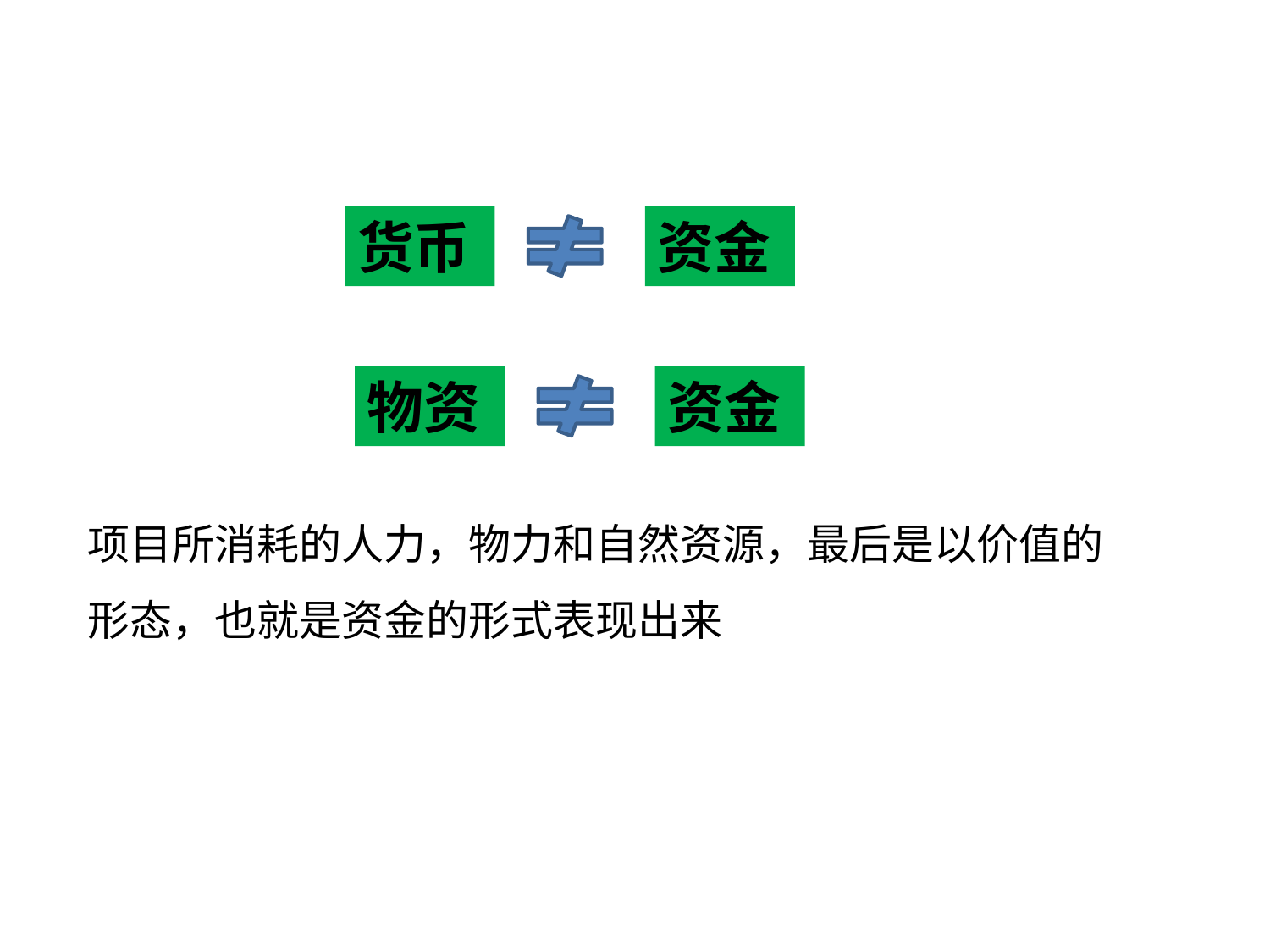

#
货币
资金

物资
资金

项目所消耗的人力，物力和自然资源，最后是以价值的形态，也就是资金的形式表现出来